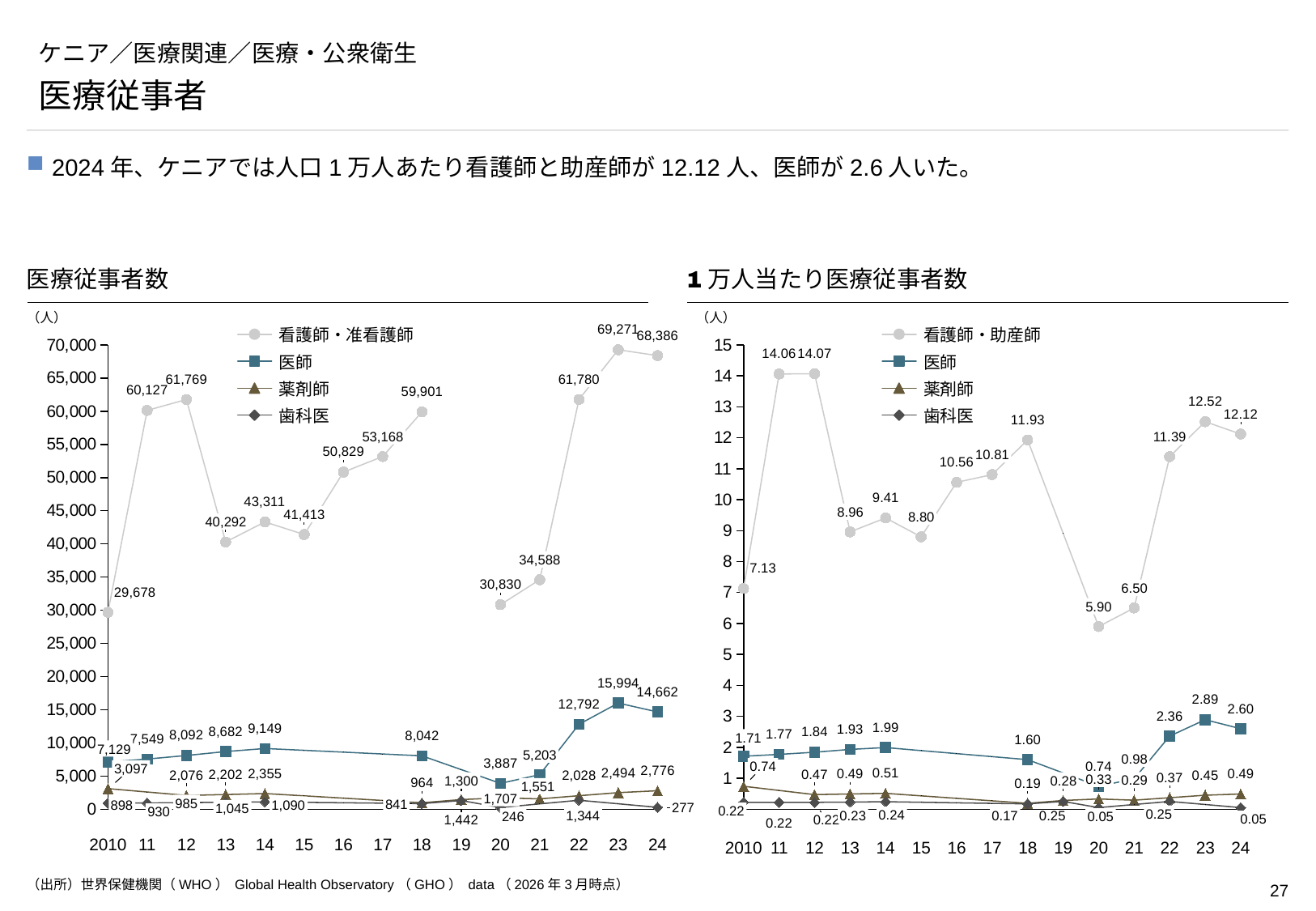

# ケニア／医療関連／医療・公衆衛生
医療従事者
2024年、ケニアでは人口1万人あたり看護師と助産師が12.12人、医師が2.6人いた。
医療従事者数
1万人当たり医療従事者数
（人）

### Chart

| Category |  |  |  |  |
|---|---|---|---|---|
（人）

### Chart

| Category |  |  |  |  |
|---|---|---|---|---|
看護師・准看護師
看護師・助産師

医師
医師

61,780
薬剤師
薬剤師

歯科医
歯科医

53,168
11.39
10.81
8.96
41,413
8.80
40,292
34,588
6.50
5.90
1.71
7,129
5,203
0.98
0.74
3,097
0.33
0.29
1,300
0.28
1,551
1,707
985
841
1,090
898
1,045
0.22
930
0.25
0.24
0.23
0.17
1,344
246
0.05
0.05
2010
11
12
13
14
15
16
17
18
19
20
21
22
23
24
2010
11
12
13
14
15
16
17
18
19
20
21
22
23
24
（出所）世界保健機関（WHO） Global Health Observatory（GHO） data（2026年3月時点）